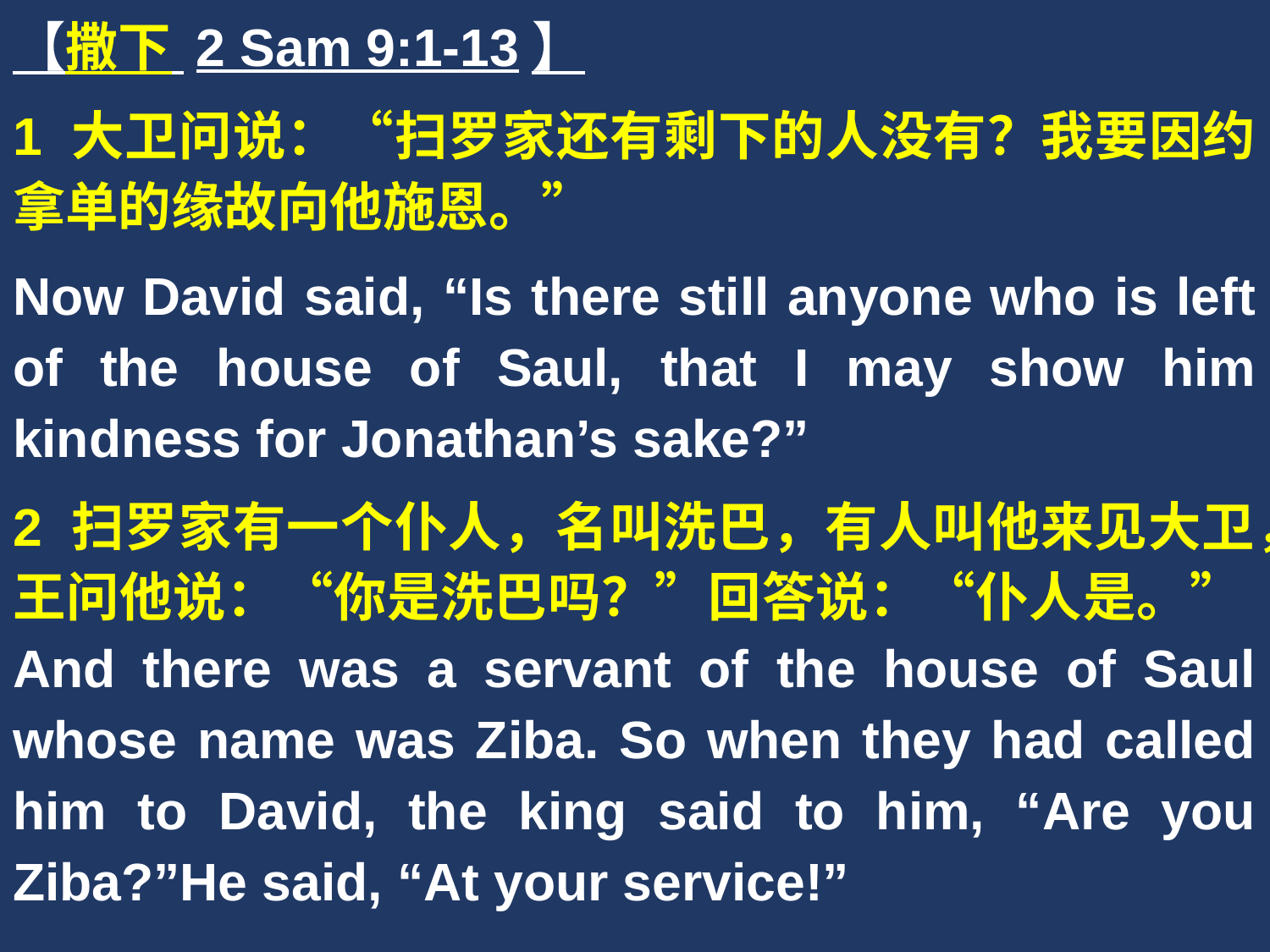

【撒下 2 Sam 9:1-13】
1 大卫问说：“扫罗家还有剩下的人没有？我要因约拿单的缘故向他施恩。”
Now David said, “Is there still anyone who is left of the house of Saul, that I may show him kindness for Jonathan’s sake?”
2 扫罗家有一个仆人，名叫洗巴，有人叫他来见大卫，王问他说：“你是洗巴吗？”回答说：“仆人是。”And there was a servant of the house of Saul whose name was Ziba. So when they had called him to David, the king said to him, “Are you Ziba?”He said, “At your service!”